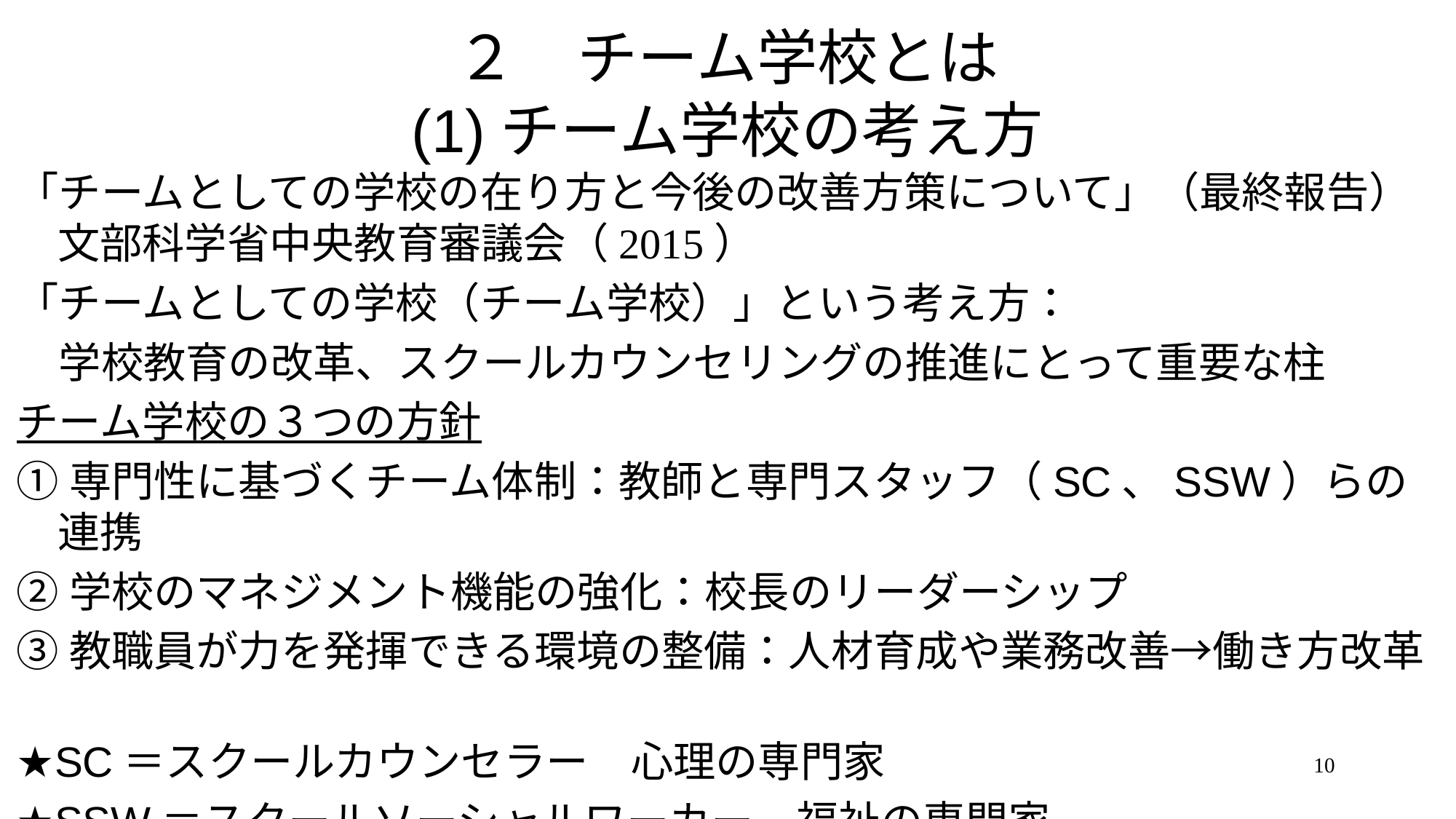

# ２　チーム学校とは (1)チーム学校の考え方

「チームとしての学校の在り方と今後の改善方策について」（最終報告）文部科学省中央教育審議会（2015）
「チームとしての学校（チーム学校）」という考え方：
　学校教育の改革、スクールカウンセリングの推進にとって重要な柱
チーム学校の３つの方針
①専門性に基づくチーム体制：教師と専門スタッフ（SC、SSW）らの連携
②学校のマネジメント機能の強化：校長のリーダーシップ
③教職員が力を発揮できる環境の整備：人材育成や業務改善→働き方改革
★SC＝スクールカウンセラー　心理の専門家
★SSW＝スクールソーシャルワーカー　福祉の専門家
10